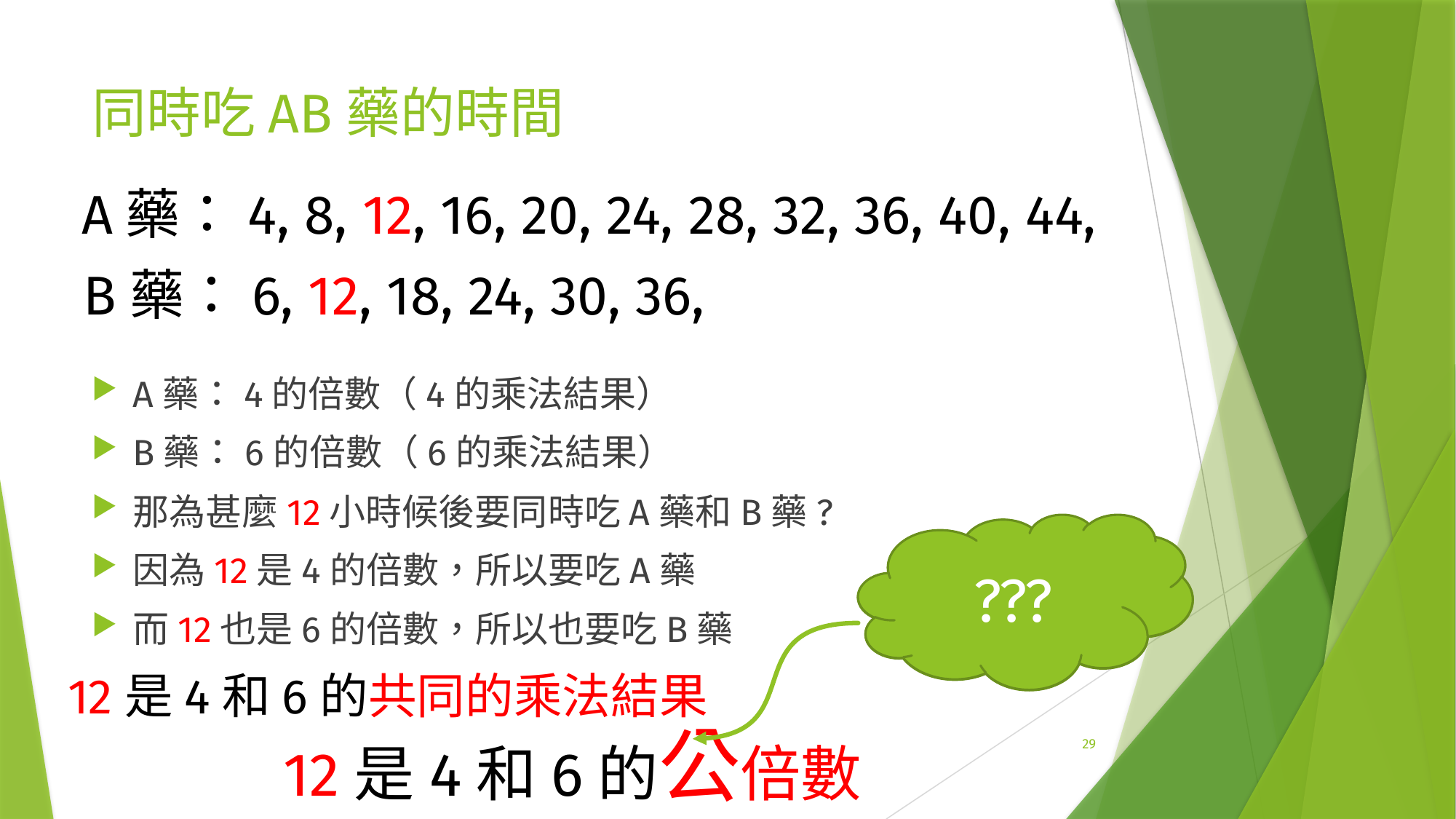

# 同時吃AB藥的時間
A藥：4, 8, 12, 16, 20, 24, 28, 32, 36, 40, 44,
B藥：6, 12, 18, 24, 30, 36,
A藥：4的倍數（4的乘法結果）
B藥：6的倍數（6的乘法結果）
那為甚麼12小時候後要同時吃A藥和B藥?
因為12是4的倍數，所以要吃A藥
而12也是6的倍數，所以也要吃B藥
???
公共的
12是4和6的共同的乘法結果
12是4和6的公倍數
29